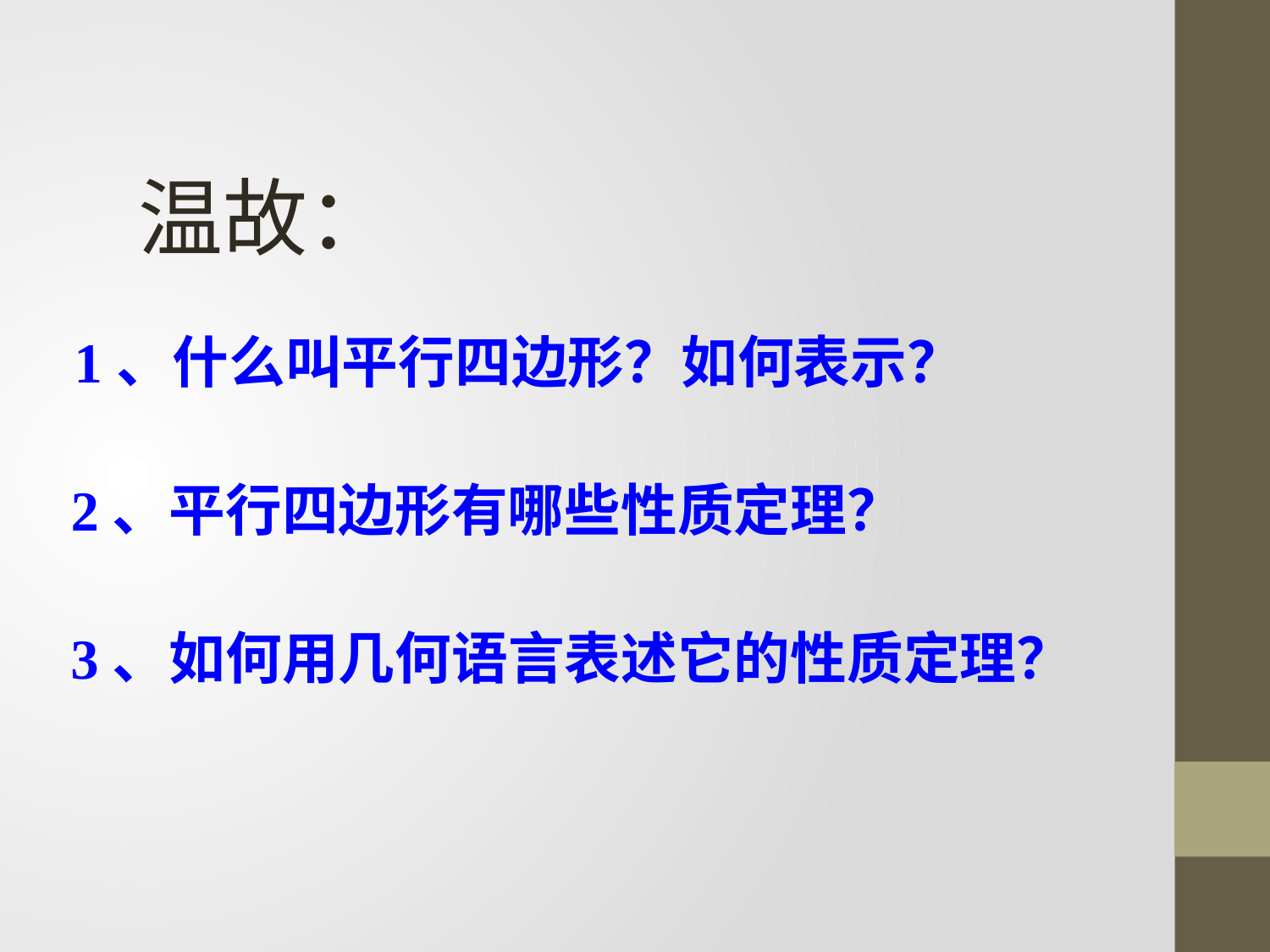

温故：
1、什么叫平行四边形？如何表示？
2、平行四边形有哪些性质定理？
3、如何用几何语言表述它的性质定理？